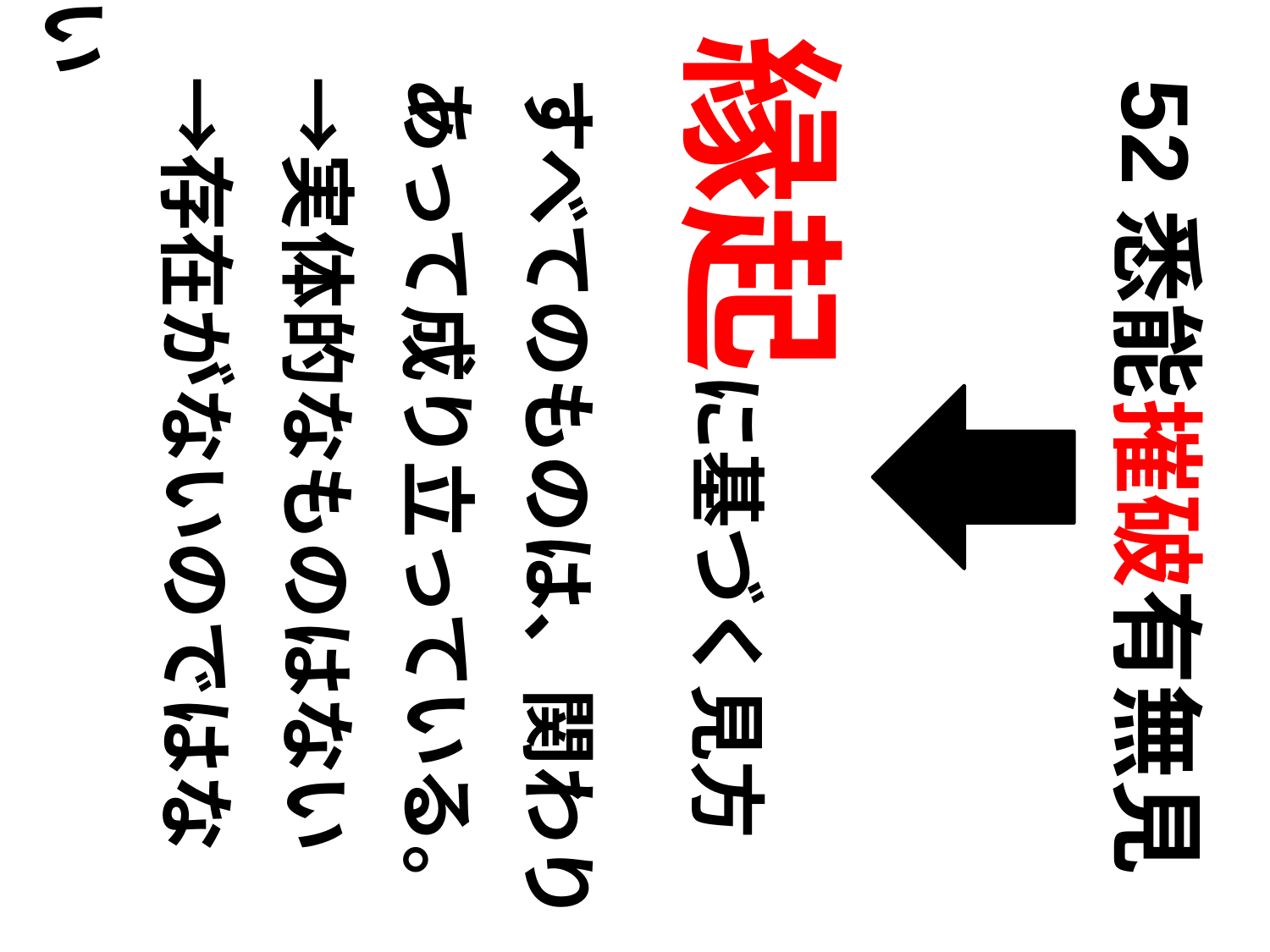

縁起に基づく見方

　すべてのものは、関わり
　あって成り立っている。
　→実体的なものはない
　→存在がないのではない
52悉能摧破有無見